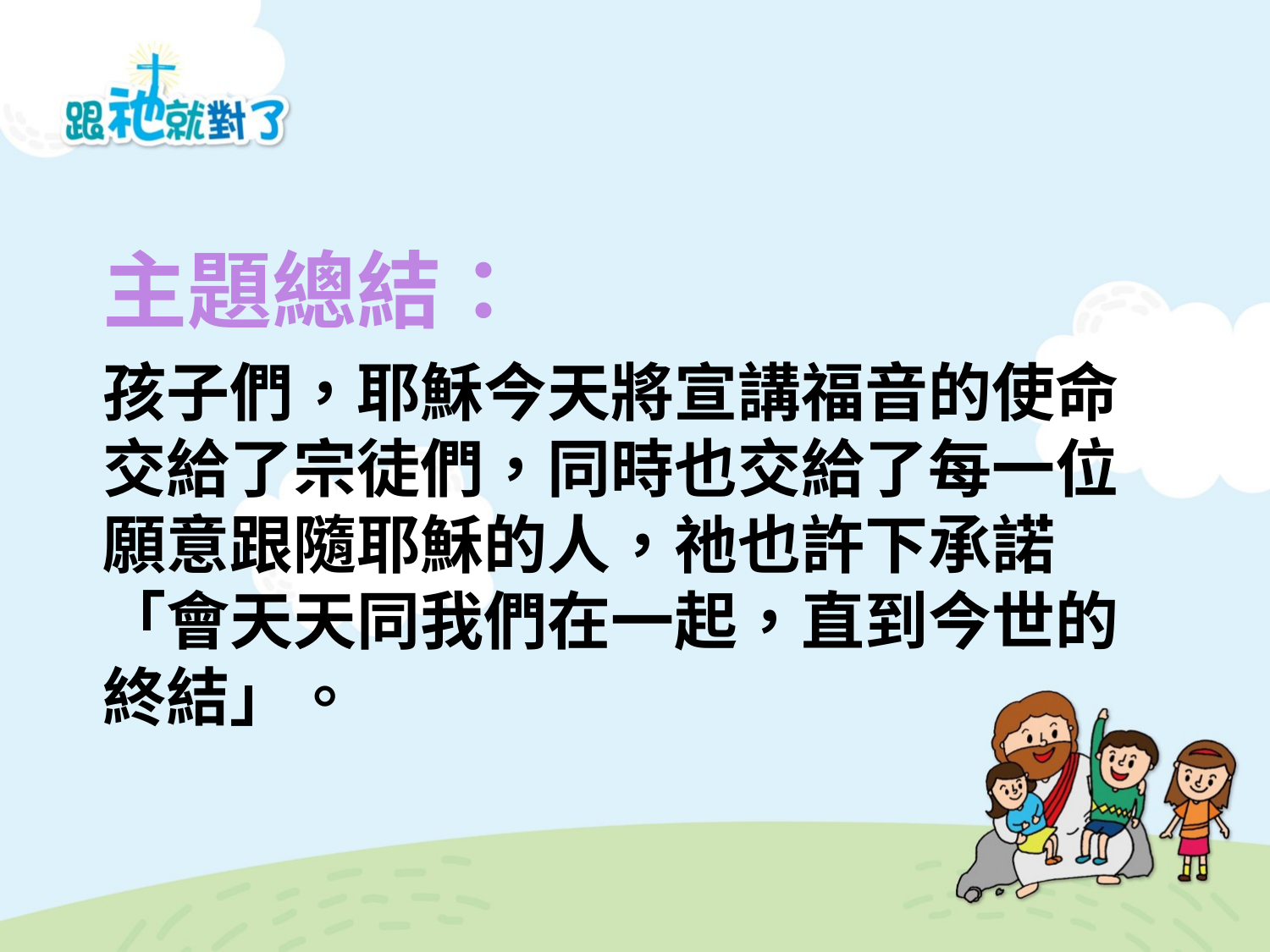

主題總結：
孩子們，耶穌今天將宣講福音的使命交給了宗徒們，同時也交給了每一位願意跟隨耶穌的人，祂也許下承諾「會天天同我們在一起，直到今世的終結」。